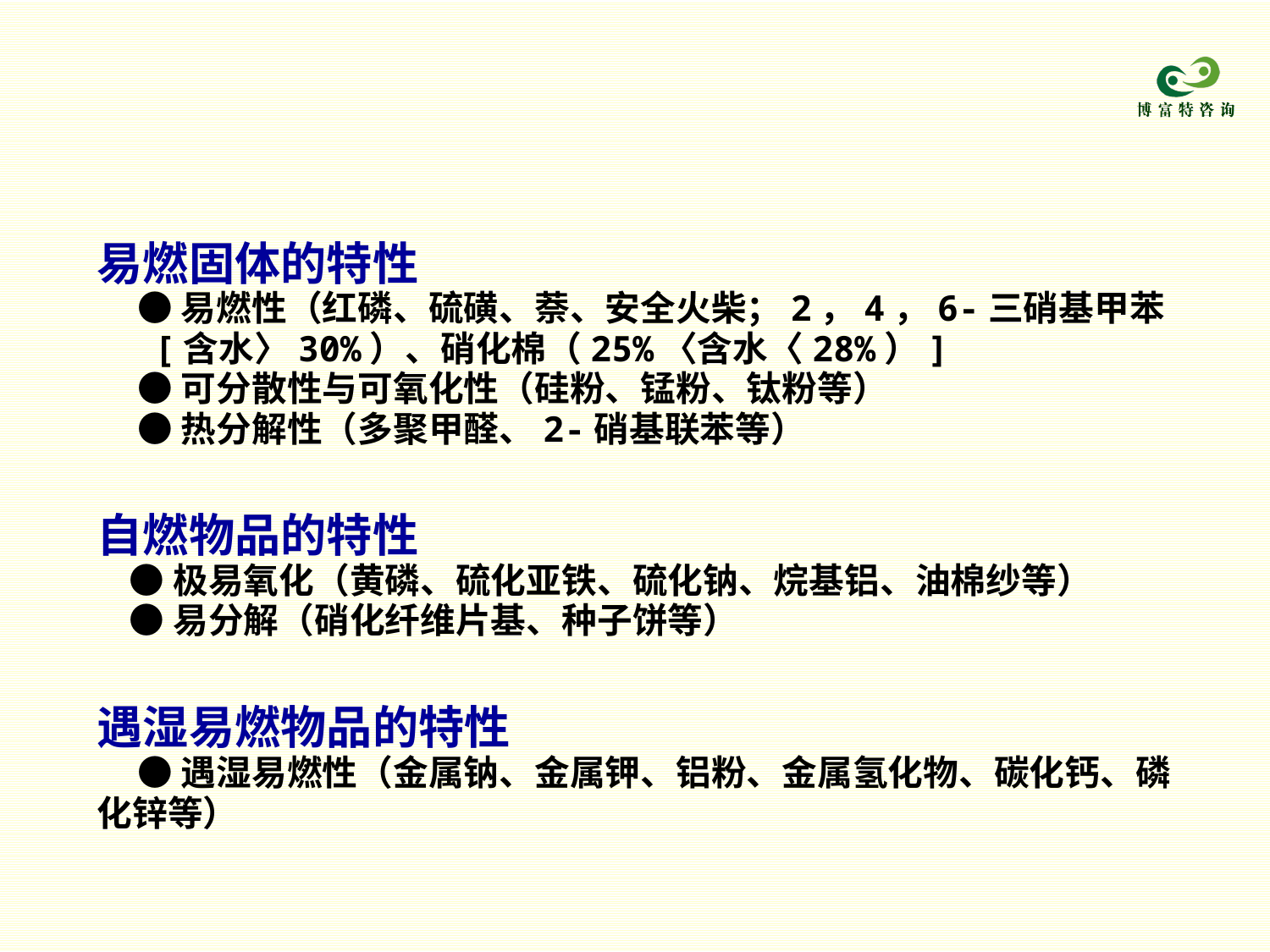

易燃固体的特性
     ●易燃性（红磷、硫磺、萘、安全火柴；2，4，6-三硝基甲苯       [含水〉30%）、硝化棉（25%〈含水〈28%）]
     ●可分散性与可氧化性（硅粉、锰粉、钛粉等）
     ●热分解性（多聚甲醛、2-硝基联苯等）

自燃物品的特性
    ●极易氧化（黄磷、硫化亚铁、硫化钠、烷基铝、油棉纱等）
    ●易分解（硝化纤维片基、种子饼等）

遇湿易燃物品的特性
     ●遇湿易燃性（金属钠、金属钾、铝粉、金属氢化物、碳化钙、磷化锌等）